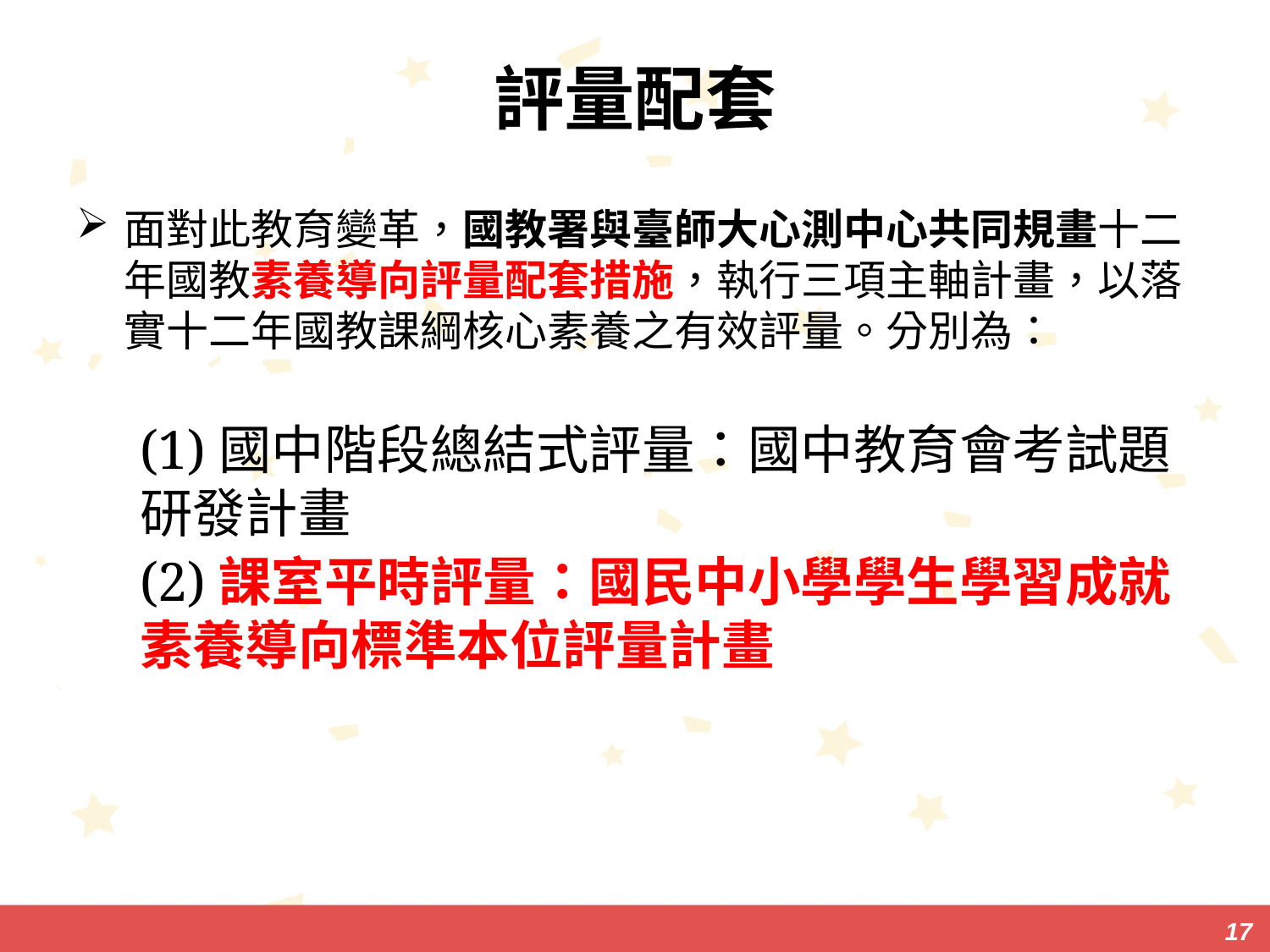

# 評量配套
面對此教育變革，國教署與臺師大心測中心共同規畫十二年國教素養導向評量配套措施，執行三項主軸計畫，以落實十二年國教課綱核心素養之有效評量。分別為：

(1)國中階段總結式評量：國中教育會考試題研發計畫
(2)課室平時評量：國民中小學學生學習成就素養導向標準本位評量計畫
17